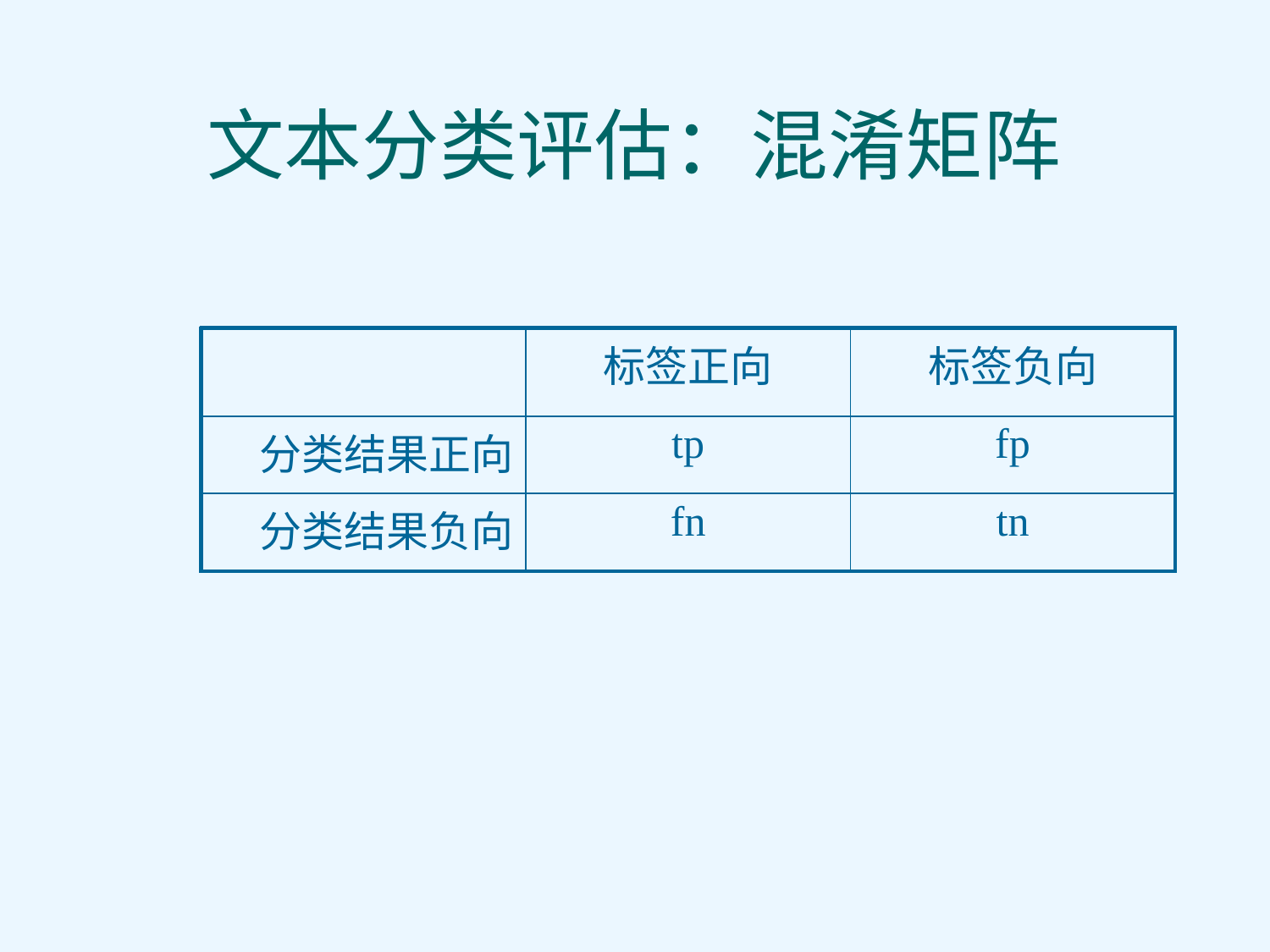

# 文本分类评估：混淆矩阵
|  | 标签正向 | 标签负向 |
| --- | --- | --- |
| 分类结果正向 | tp | fp |
| 分类结果负向 | fn | tn |